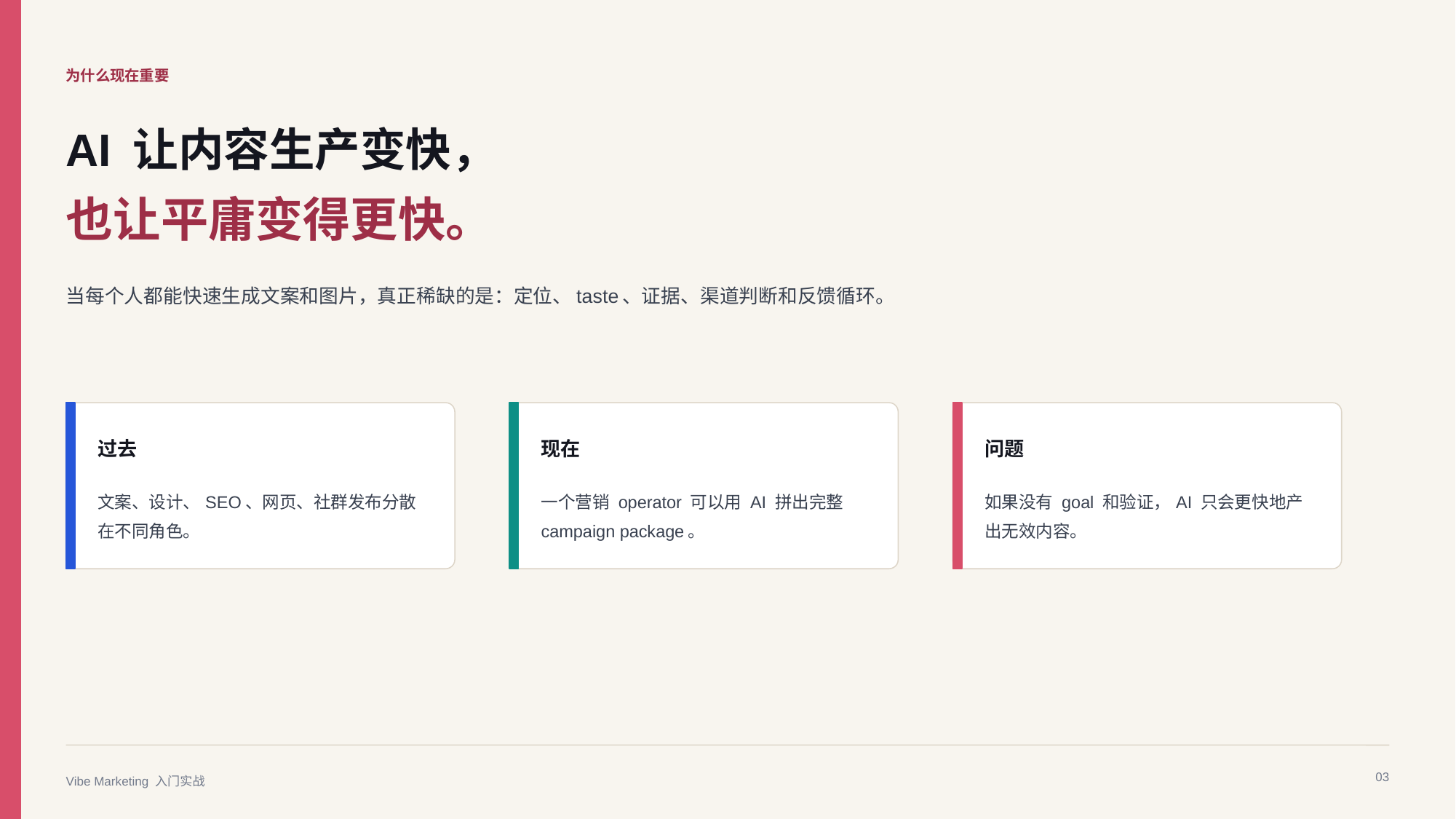

为什么现在重要
AI 让内容生产变快，
也让平庸变得更快。
当每个人都能快速生成文案和图片，真正稀缺的是：定位、taste、证据、渠道判断和反馈循环。

过去
现在
问题
文案、设计、SEO、网页、社群发布分散在不同角色。
一个营销 operator 可以用 AI 拼出完整 campaign package。
如果没有 goal 和验证，AI 只会更快地产出无效内容。

Vibe Marketing 入门实战
03